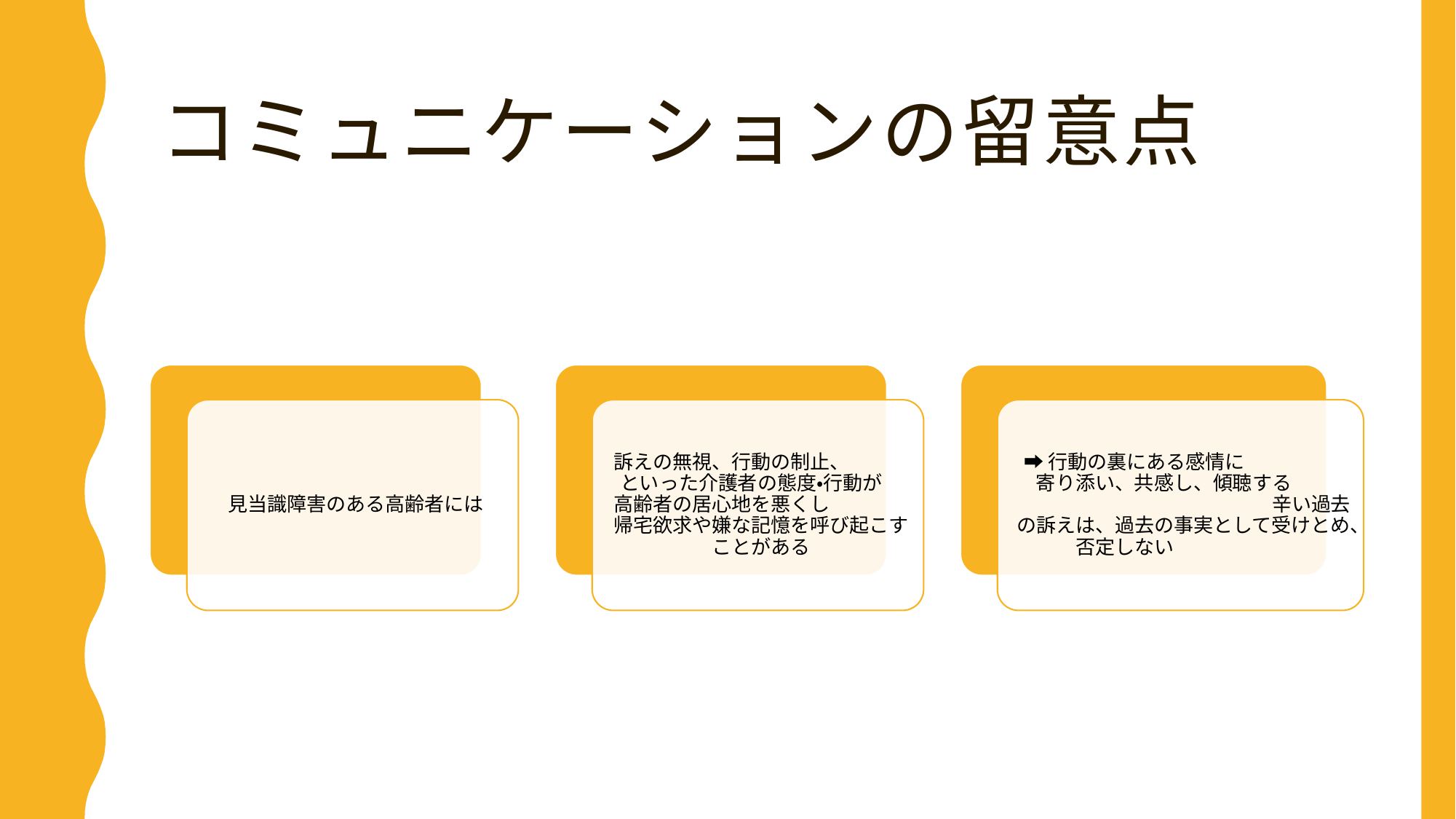

# コミュニケーションの留意点
見当識障害のある高齢者には
訴えの無視、行動の制止、　　　といった介護者の態度・行動が　高齢者の居心地を悪くし　　　　帰宅欲求や嫌な記憶を呼び起こすことがある
➡行動の裏にある感情に　　　　　　寄り添い、共感し、傾聴する　　　　　　　　　　　　　　　　辛い過去の訴えは、過去の事実として受けとめ、否定しない